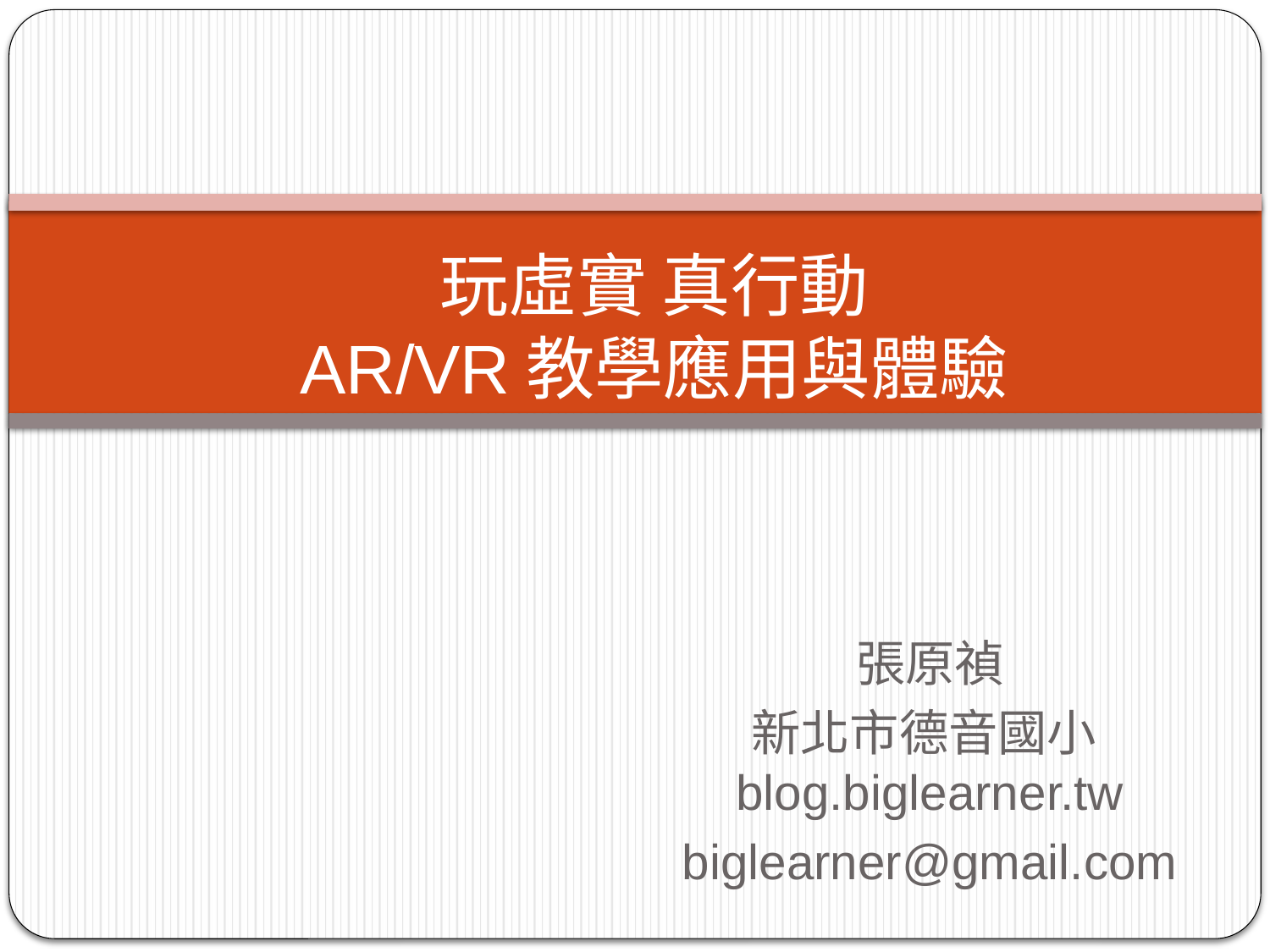

# 玩虛實 真行動 AR/VR教學應用與體驗
張原禎
新北市德音國小blog.biglearner.tw
biglearner@gmail.com